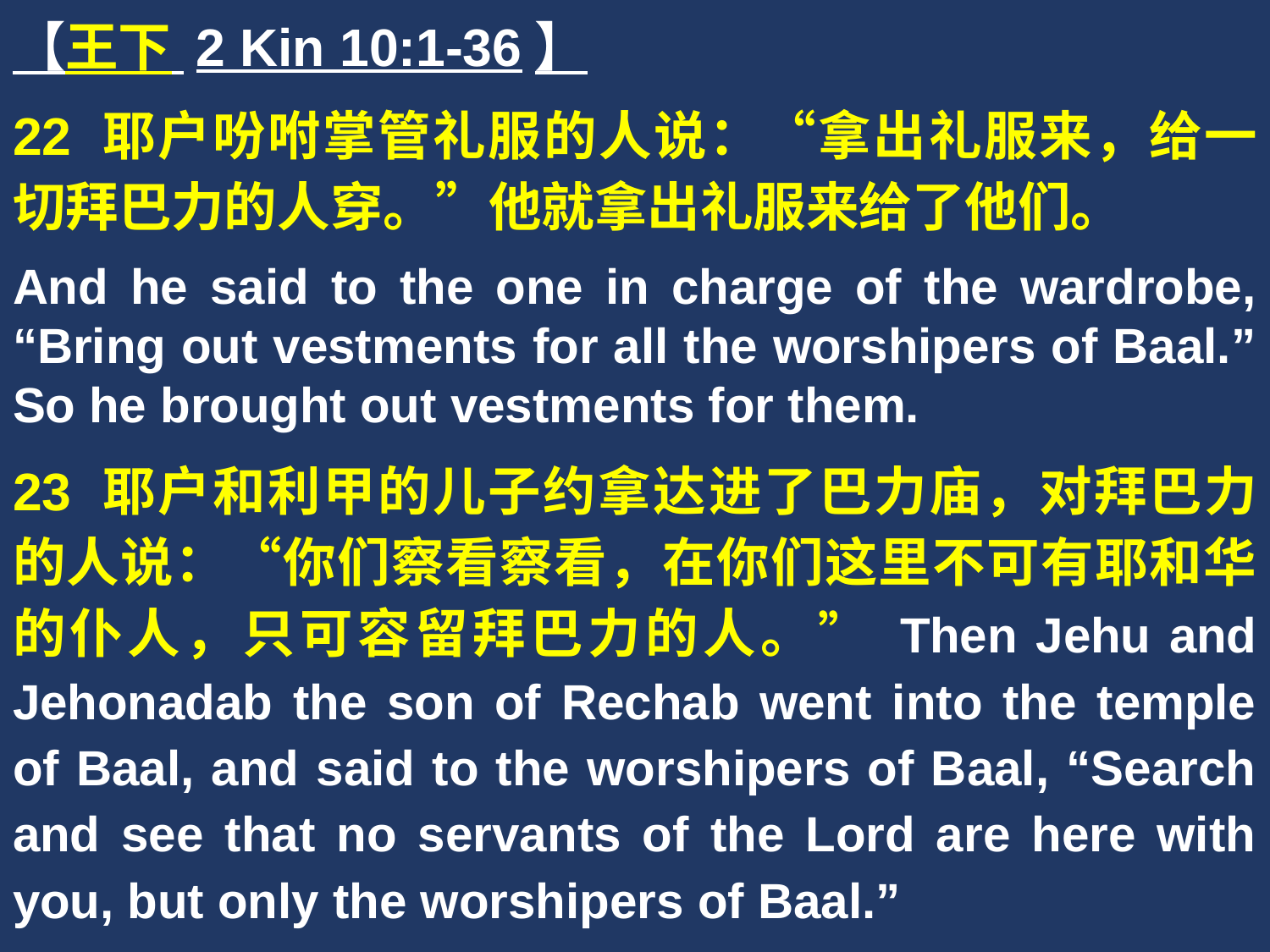

【王下 2 Kin 10:1-36】
22 耶户吩咐掌管礼服的人说：“拿出礼服来，给一切拜巴力的人穿。”他就拿出礼服来给了他们。
And he said to the one in charge of the wardrobe, “Bring out vestments for all the worshipers of Baal.” So he brought out vestments for them.
23 耶户和利甲的儿子约拿达进了巴力庙，对拜巴力的人说：“你们察看察看，在你们这里不可有耶和华的仆人，只可容留拜巴力的人。” Then Jehu and Jehonadab the son of Rechab went into the temple of Baal, and said to the worshipers of Baal, “Search and see that no servants of the Lord are here with you, but only the worshipers of Baal.”